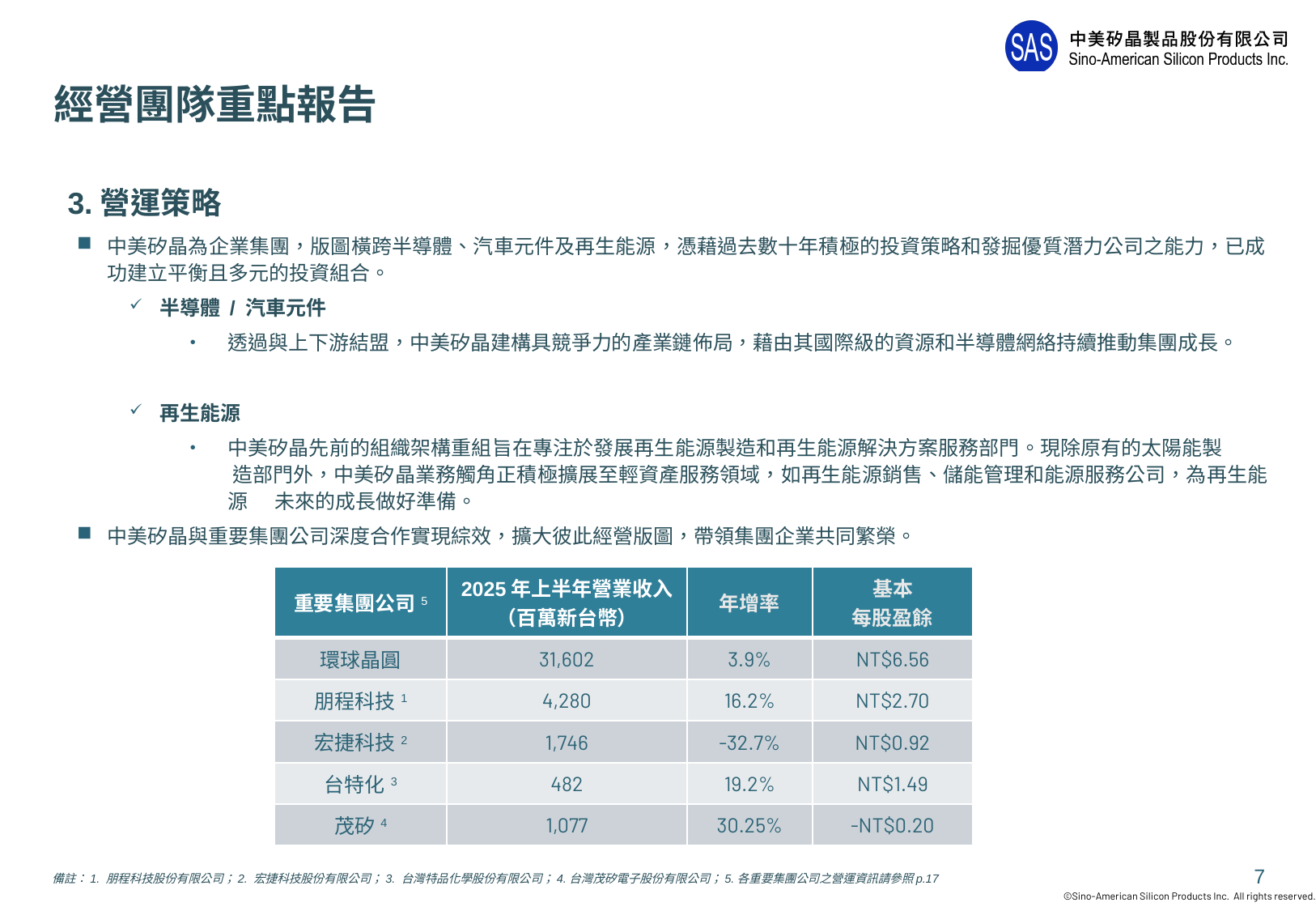

# 經營團隊重點報告
3.營運策略
中美矽晶為企業集團，版圖橫跨半導體、汽車元件及再生能源，憑藉過去數十年積極的投資策略和發掘優質潛力公司之能力，已成功建立平衡且多元的投資組合。
半導體 / 汽車元件
透過與上下游結盟，中美矽晶建構具競爭力的產業鏈佈局，藉由其國際級的資源和半導體網絡持續推動集團成長。

再生能源
中美矽晶先前的組織架構重組旨在專注於發展再生能源製造和再生能源解決方案服務部門。現除原有的太陽能製            造部門外，中美矽晶業務觸角正積極擴展至輕資產服務領域，如再生能源銷售、儲能管理和能源服務公司，為再生能源      未來的成長做好準備。
中美矽晶與重要集團公司深度合作實現綜效，擴大彼此經營版圖，帶領集團企業共同繁榮。

| 重要集團公司5 | 2025年上半年營業收入（百萬新台幣） | 年增率 | 基本 每股盈餘 |
| --- | --- | --- | --- |
| 環球晶圓 | 31,602 | 3.9% | NT$6.56 |
| 朋程科技1 | 4,280 | 16.2% | NT$2.70 |
| 宏捷科技2 | 1,746 | -32.7% | NT$0.92 |
| 台特化3 | 482 | 19.2% | NT$1.49 |
| 茂矽4 | 1,077 | 30.25% | -NT$0.20 |
7
備註：1. 朋程科技股份有限公司；2. 宏捷科技股份有限公司；3. 台灣特品化學股份有限公司；4.台灣茂矽電子股份有限公司；5.各重要集團公司之營運資訊請參照p.17